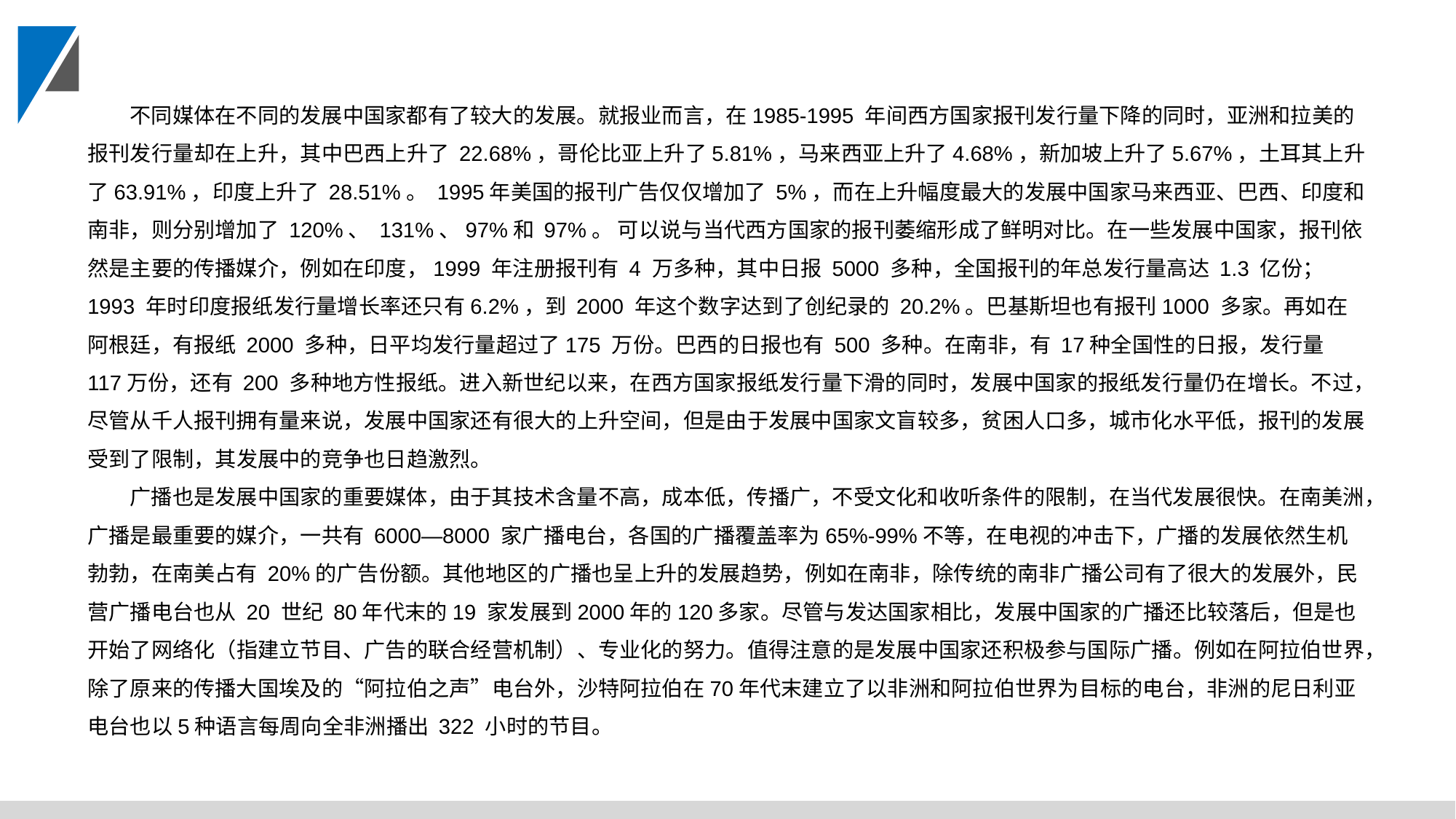

不同媒体在不同的发展中国家都有了较大的发展。就报业而言，在1985-1995 年间西方国家报刊发行量下降的同时，亚洲和拉美的报刊发行量却在上升，其中巴西上升了 22.68%，哥伦比亚上升了5.81%，马来西亚上升了4.68%，新加坡上升了5.67%，土耳其上升了63.91%，印度上升了 28.51%。 1995年美国的报刊广告仅仅增加了 5%，而在上升幅度最大的发展中国家马来西亚、巴西、印度和南非，则分别增加了 120%、 131%、97%和 97%。 可以说与当代西方国家的报刊萎缩形成了鲜明对比。在一些发展中国家，报刊依然是主要的传播媒介，例如在印度，1999 年注册报刊有 4 万多种，其中日报 5000 多种，全国报刊的年总发行量高达 1.3 亿份；1993 年时印度报纸发行量增长率还只有6.2%，到 2000 年这个数字达到了创纪录的 20.2%。巴基斯坦也有报刊1000 多家。再如在阿根廷，有报纸 2000 多种，日平均发行量超过了175 万份。巴西的日报也有 500 多种。在南非，有 17种全国性的日报，发行量 117万份，还有 200 多种地方性报纸。进入新世纪以来，在西方国家报纸发行量下滑的同时，发展中国家的报纸发行量仍在增长。不过，尽管从千人报刊拥有量来说，发展中国家还有很大的上升空间，但是由于发展中国家文盲较多，贫困人口多，城市化水平低，报刊的发展受到了限制，其发展中的竞争也日趋激烈。
广播也是发展中国家的重要媒体，由于其技术含量不高，成本低，传播广，不受文化和收听条件的限制，在当代发展很快。在南美洲，广播是最重要的媒介，一共有 6000—8000 家广播电台，各国的广播覆盖率为65%-99%不等，在电视的冲击下，广播的发展依然生机勃勃，在南美占有 20%的广告份额。其他地区的广播也呈上升的发展趋势，例如在南非，除传统的南非广播公司有了很大的发展外，民营广播电台也从 20 世纪 80年代末的19 家发展到2000年的120多家。尽管与发达国家相比，发展中国家的广播还比较落后，但是也开始了网络化（指建立节目、广告的联合经营机制）、专业化的努力。值得注意的是发展中国家还积极参与国际广播。例如在阿拉伯世界，除了原来的传播大国埃及的“阿拉伯之声”电台外，沙特阿拉伯在70年代末建立了以非洲和阿拉伯世界为目标的电台，非洲的尼日利亚电台也以5种语言每周向全非洲播出 322 小时的节目。